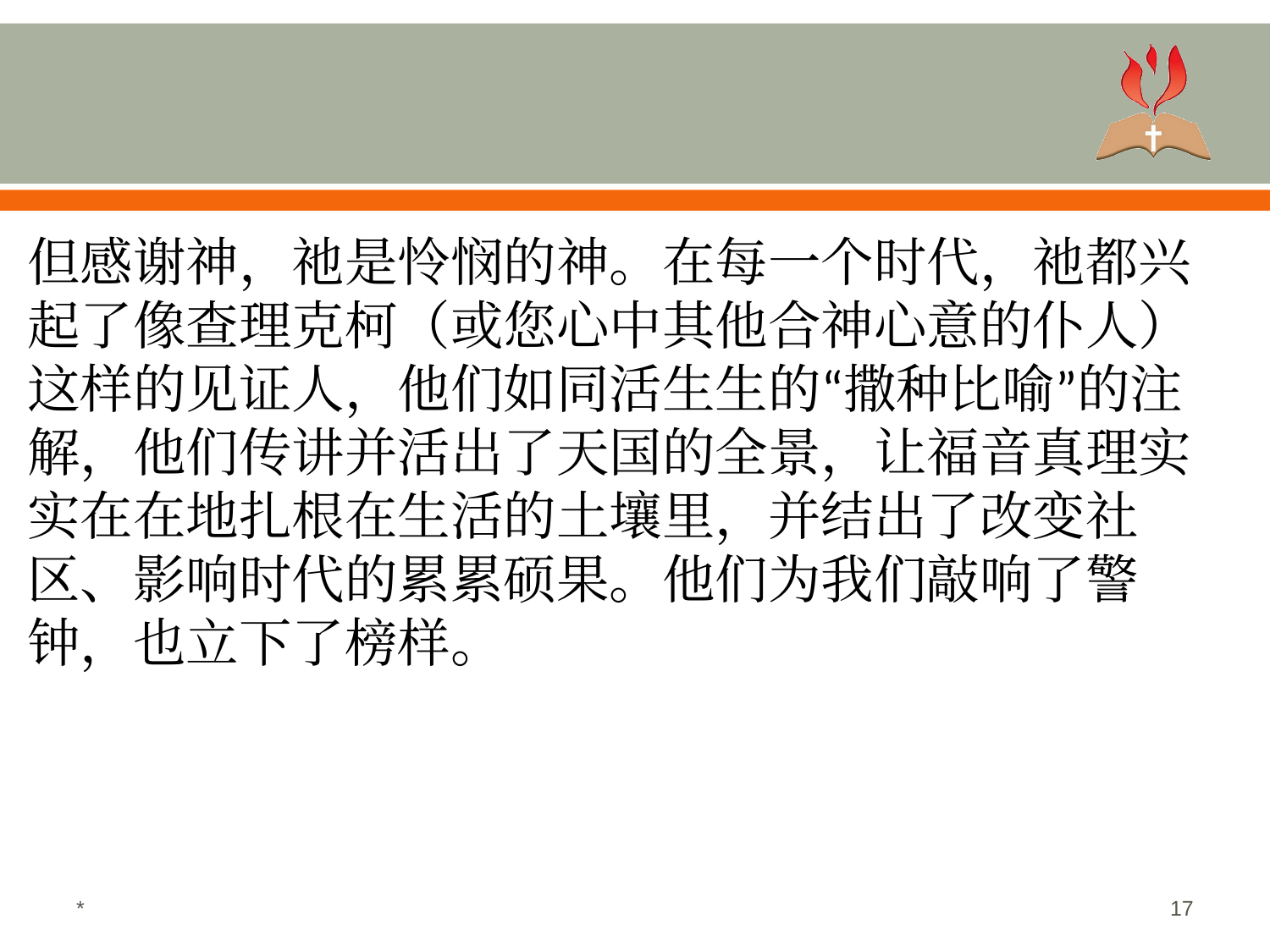

#
但感谢神，祂是怜悯的神。在每一个时代，祂都兴起了像查理克柯（或您心中其他合神心意的仆人）这样的见证人，他们如同活生生的“撒种比喻”的注解，他们传讲并活出了天国的全景，让福音真理实实在在地扎根在生活的土壤里，并结出了改变社区、影响时代的累累硕果。他们为我们敲响了警钟，也立下了榜样。
*
17